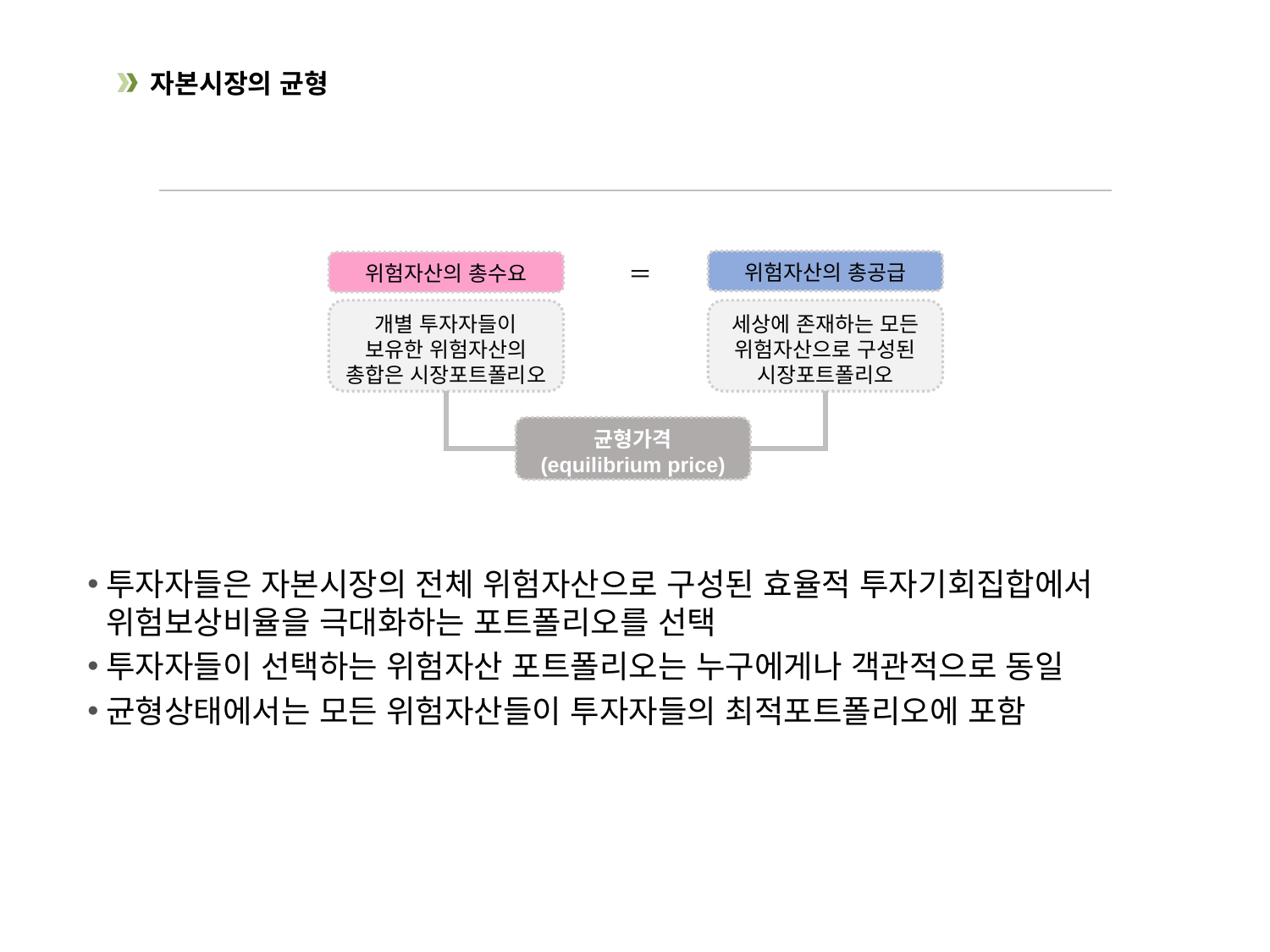

자본시장의 균형
투자자들은 자본시장의 전체 위험자산으로 구성된 효율적 투자기회집합에서 위험보상비율을 극대화하는 포트폴리오를 선택
투자자들이 선택하는 위험자산 포트폴리오는 누구에게나 객관적으로 동일
균형상태에서는 모든 위험자산들이 투자자들의 최적포트폴리오에 포함

위험자산의 총공급
위험자산의 총수요
＝
세상에 존재하는 모든 위험자산으로 구성된 시장포트폴리오
개별 투자자들이 보유한 위험자산의 총합은 시장포트폴리오
균형가격
(equilibrium price)